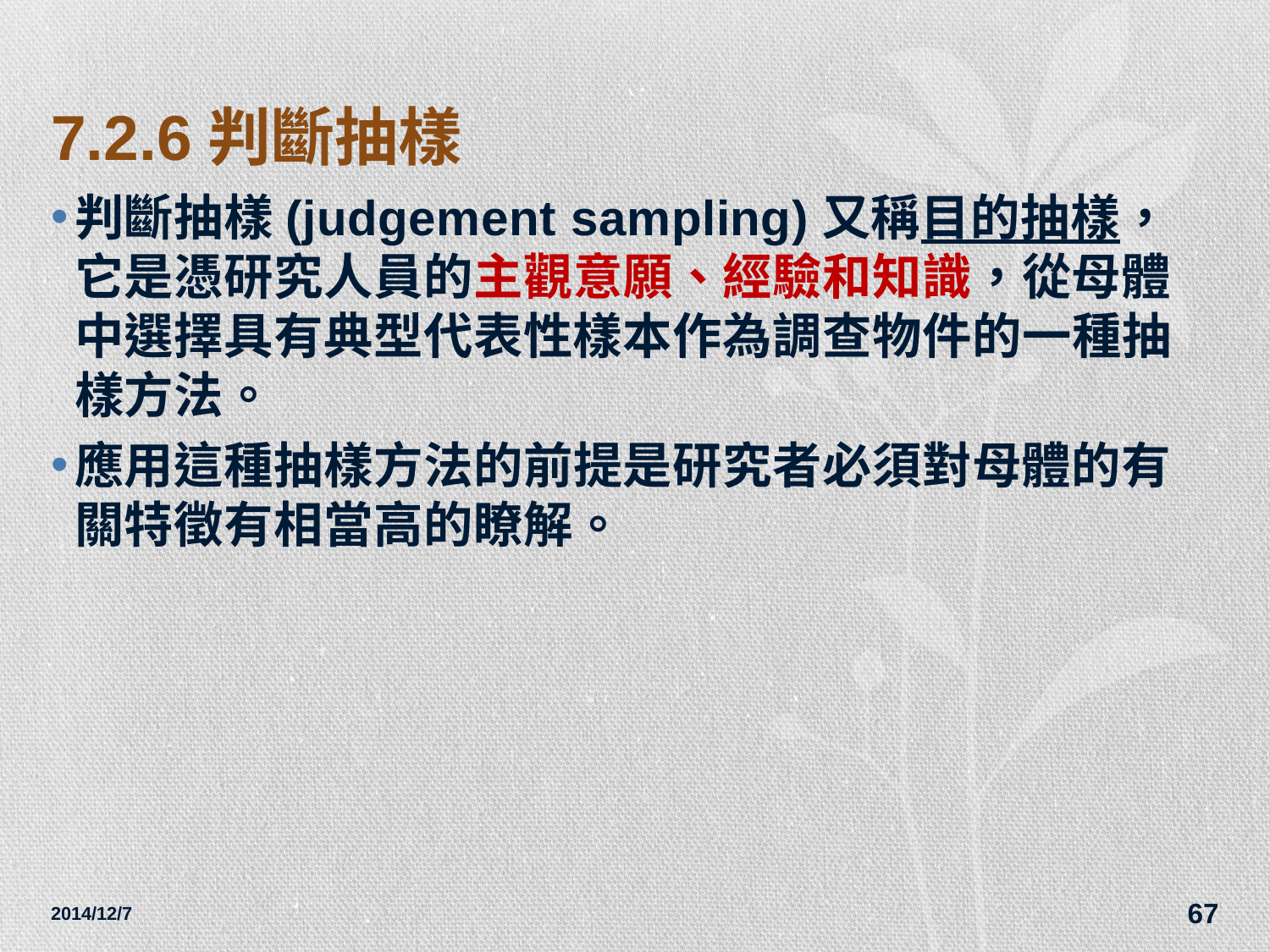

# 7.2.6判斷抽樣
判斷抽樣(judgement sampling)又稱目的抽樣，它是憑研究人員的主觀意願、經驗和知識，從母體中選擇具有典型代表性樣本作為調查物件的一種抽樣方法。
應用這種抽樣方法的前提是研究者必須對母體的有關特徵有相當高的瞭解。

2014/12/7
67